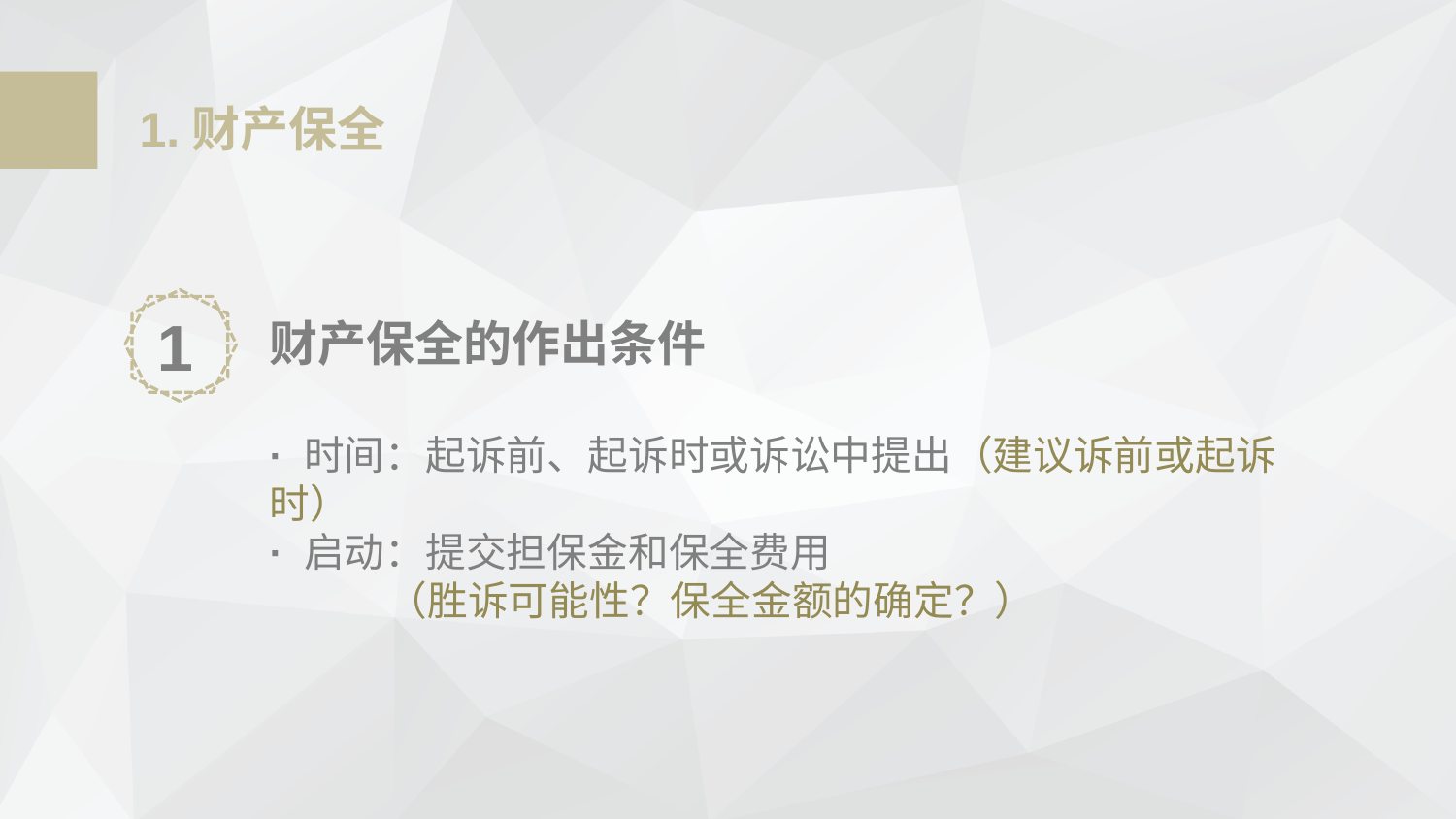

1.财产保全

1
财产保全的作出条件

· 时间：起诉前、起诉时或诉讼中提出（建议诉前或起诉时）
· 启动：提交担保金和保全费用
            （胜诉可能性？保全金额的确定？）